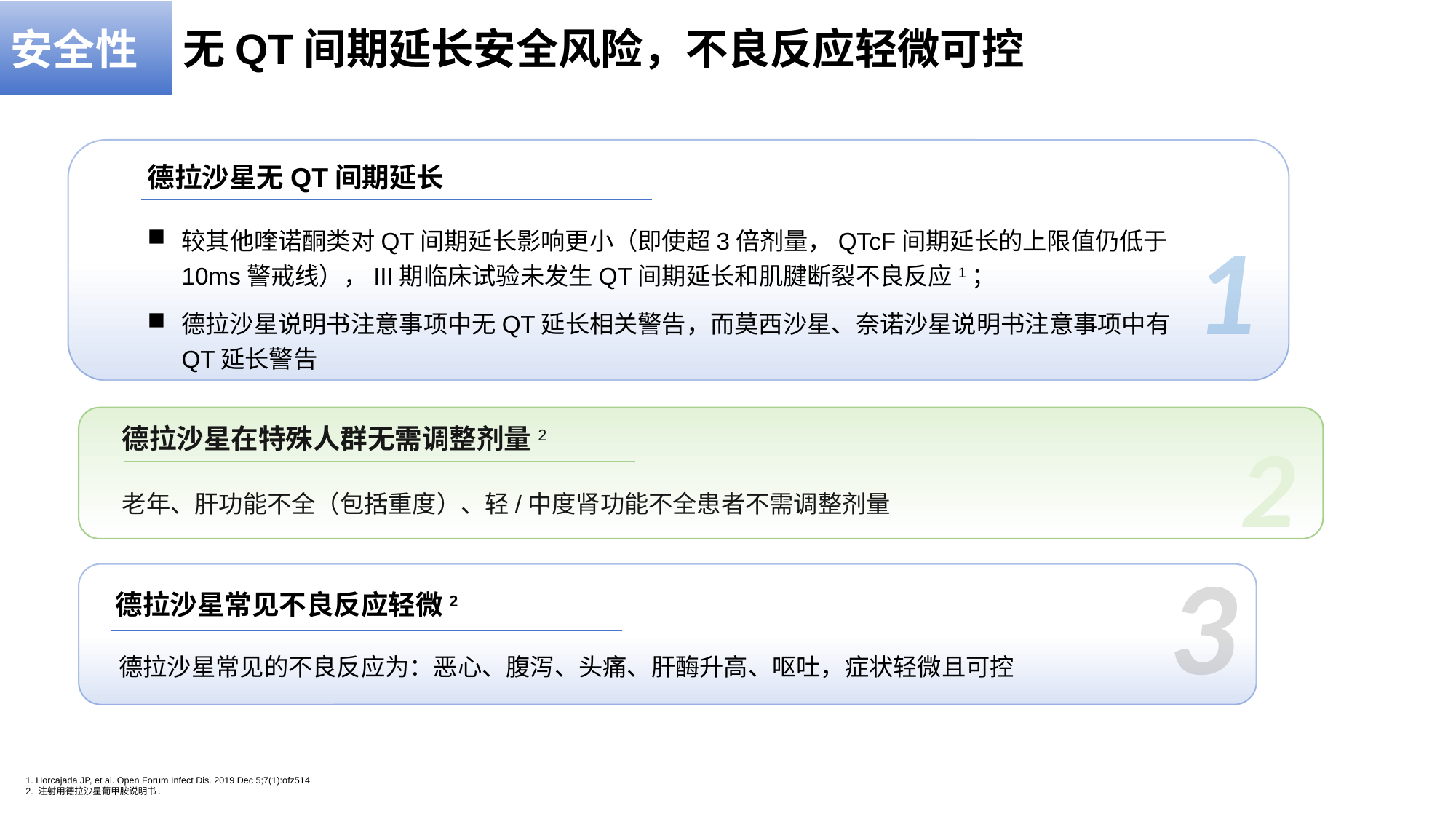

安全性
无QT间期延长安全风险，不良反应轻微可控
德拉沙星无QT间期延长

较其他喹诺酮类对QT间期延长影响更小（即使超3倍剂量，QTcF间期延长的上限值仍低于10ms警戒线），III期临床试验未发生QT间期延长和肌腱断裂不良反应1；
德拉沙星说明书注意事项中无QT延长相关警告，而莫西沙星、奈诺沙星说明书注意事项中有QT延长警告

3
1
问题与挑战

德拉沙星在特殊人群无需调整剂量2

2
老年、肝功能不全（包括重度）、轻/中度肾功能不全患者不需调整剂量
德拉沙星常见不良反应轻微2

德拉沙星常见的不良反应为：恶心、腹泻、头痛、肝酶升高、呕吐，症状轻微且可控
1. Horcajada JP, et al. Open Forum Infect Dis. 2019 Dec 5;7(1):ofz514.
2. 注射用德拉沙星葡甲胺说明书.